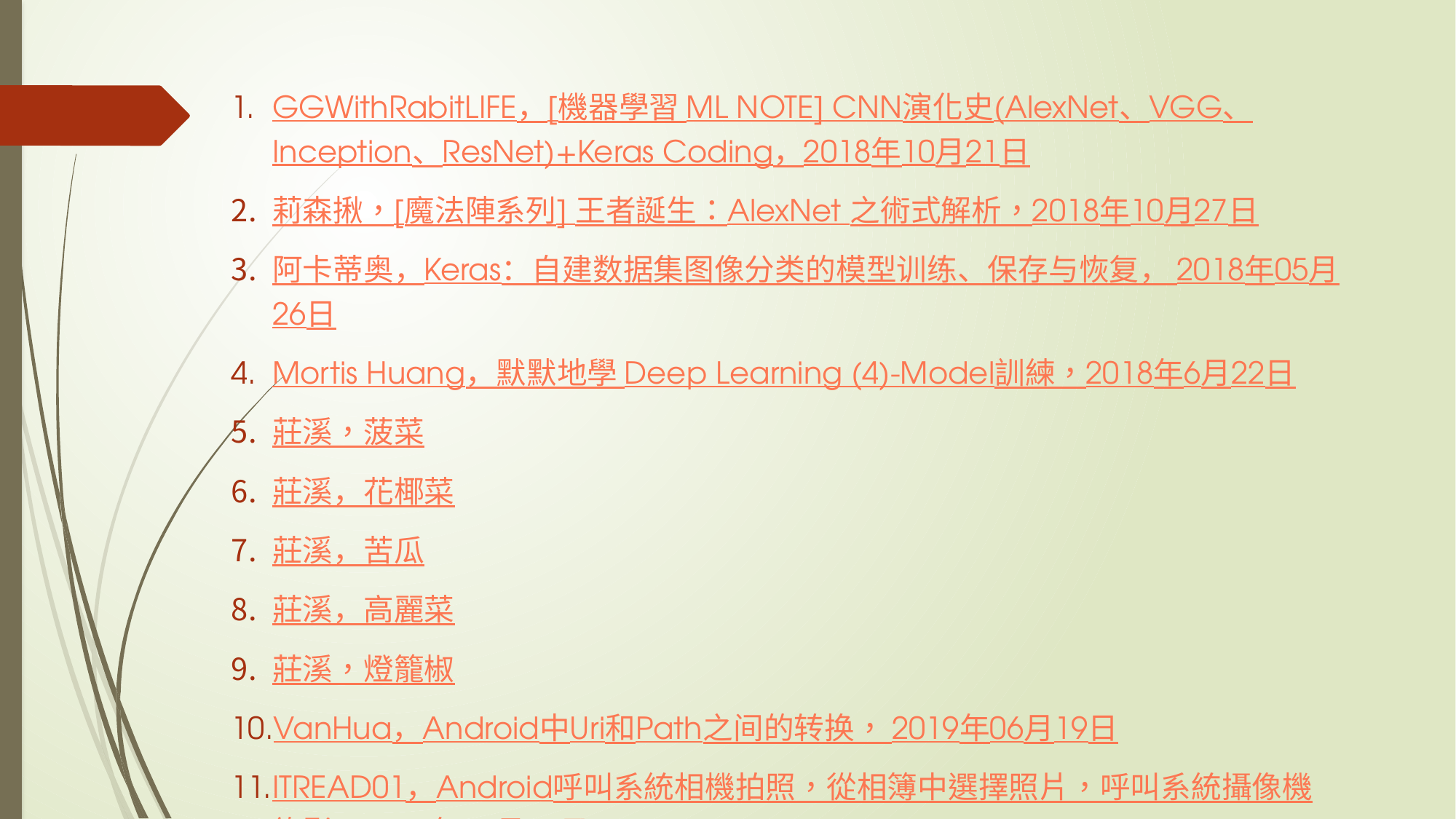

GGWithRabitLIFE，[機器學習 ML NOTE] CNN演化史(AlexNet、VGG、Inception、ResNet)+Keras Coding，2018年10月21日
莉森揪，[魔法陣系列] 王者誕生：AlexNet 之術式解析，2018年10月27日
阿卡蒂奥，Keras：自建数据集图像分类的模型训练、保存与恢复， 2018年05月26日
Mortis Huang，默默地學 Deep Learning (4)-Model訓練，2018年6月22日
莊溪，菠菜
莊溪，花椰菜
莊溪，苦瓜
莊溪，高麗菜
莊溪，燈籠椒
VanHua，Android中Uri和Path之间的转换， 2019年06月19日
ITREAD01，Android呼叫系統相機拍照，從相簿中選擇照片，呼叫系統攝像機錄影，2019年02月08日